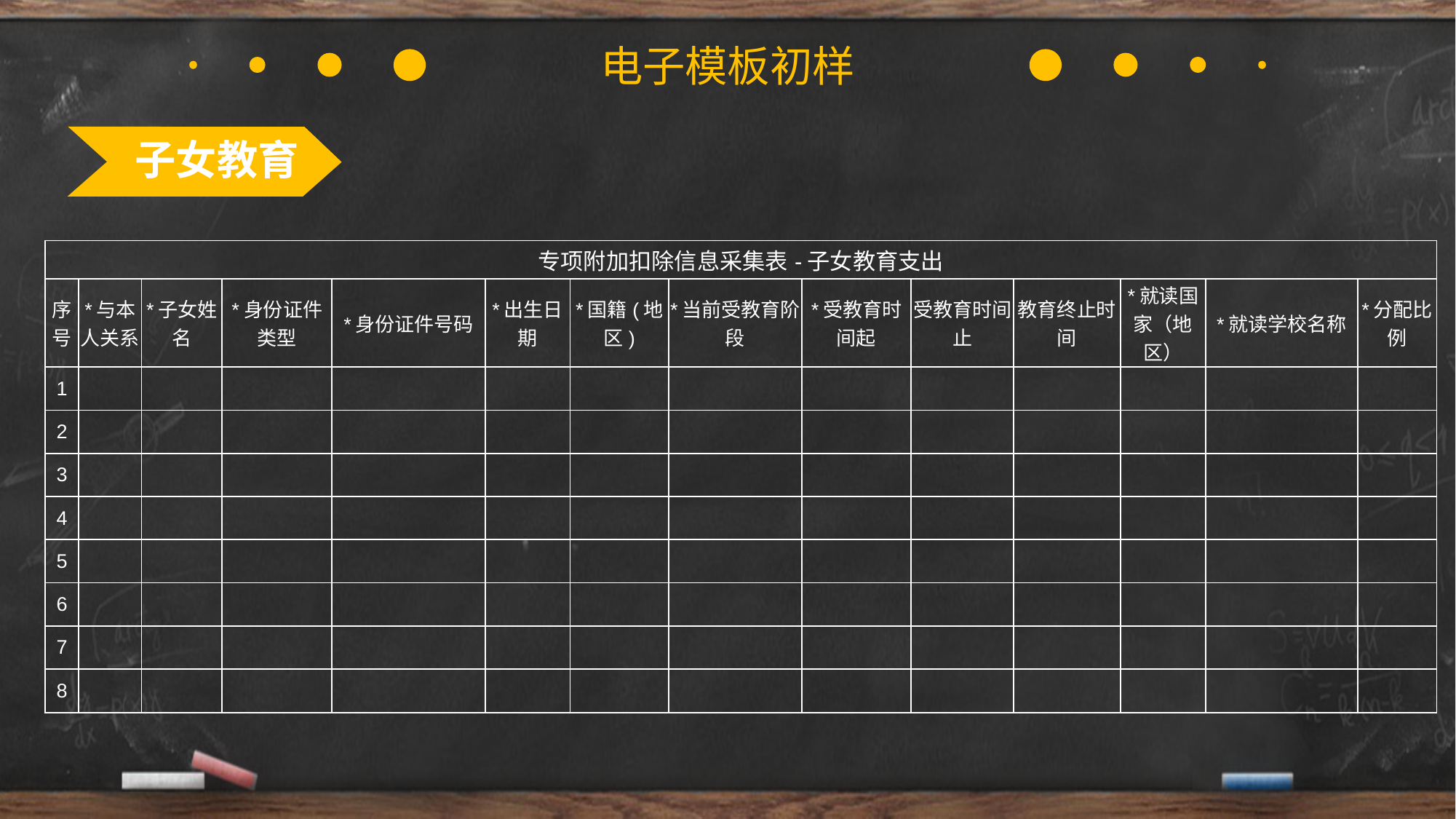

电子模板初样

子女教育
| 专项附加扣除信息采集表-子女教育支出 |  |  |  |  |  |  |  |  |  |  |  |  |  |
| --- | --- | --- | --- | --- | --- | --- | --- | --- | --- | --- | --- | --- | --- |
| 序号 | \*与本人关系 | \*子女姓名 | \*身份证件类型 | \*身份证件号码 | \*出生日期 | \*国籍(地区) | \*当前受教育阶段 | \*受教育时间起 | 受教育时间止 | 教育终止时间 | \*就读国家（地区） | \*就读学校名称 | \*分配比例 |
| 1 |  |  |  |  |  |  |  |  |  |  |  |  |  |
| 2 |  |  |  |  |  |  |  |  |  |  |  |  |  |
| 3 |  |  |  |  |  |  |  |  |  |  |  |  |  |
| 4 |  |  |  |  |  |  |  |  |  |  |  |  |  |
| 5 |  |  |  |  |  |  |  |  |  |  |  |  |  |
| 6 |  |  |  |  |  |  |  |  |  |  |  |  |  |
| 7 |  |  |  |  |  |  |  |  |  |  |  |  |  |
| 8 |  |  |  |  |  |  |  |  |  |  |  |  |  |